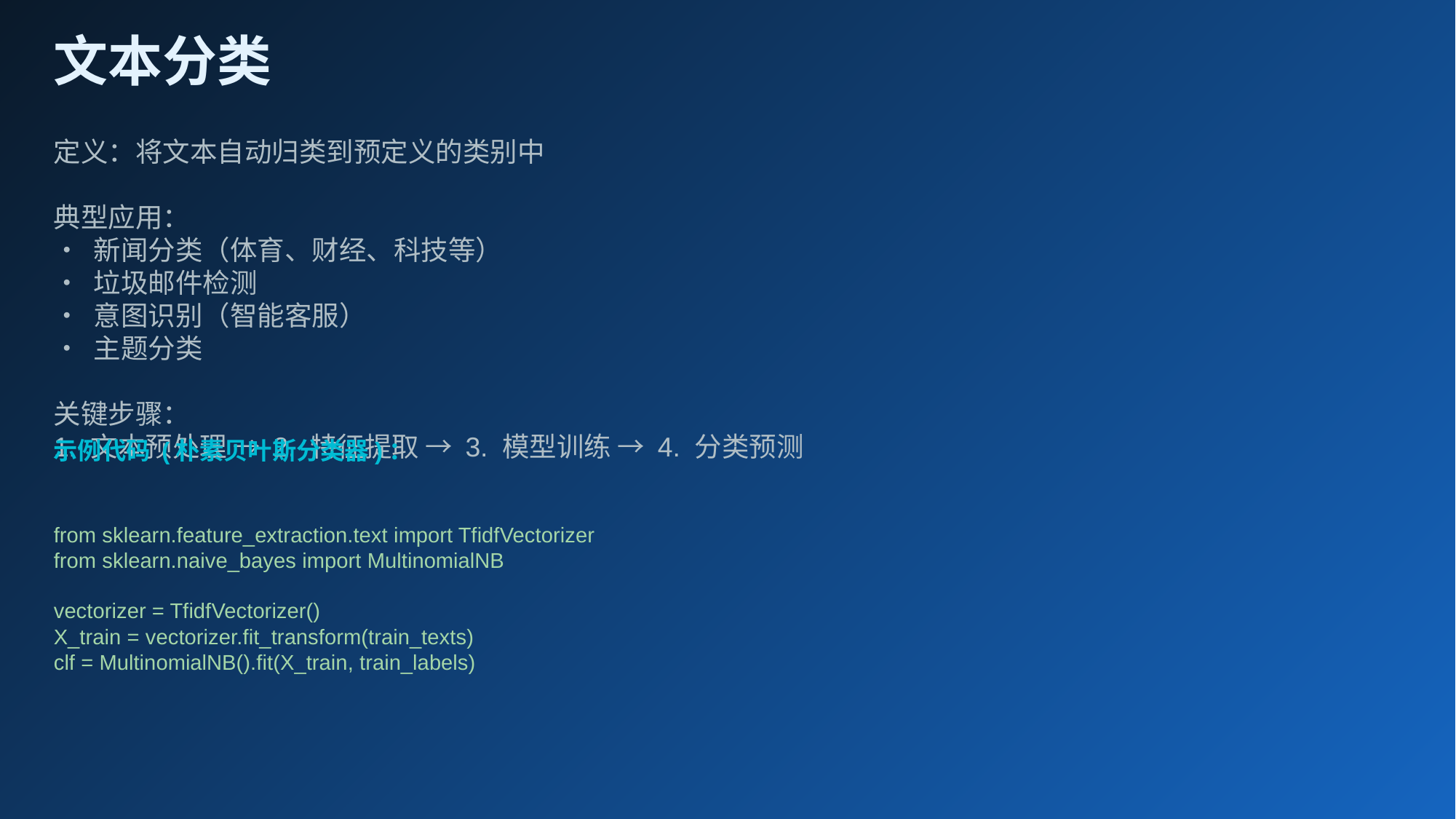

文本分类
定义：将文本自动归类到预定义的类别中

典型应用：
• 新闻分类（体育、财经、科技等）
• 垃圾邮件检测
• 意图识别（智能客服）
• 主题分类

关键步骤：
1. 文本预处理 → 2. 特征提取 → 3. 模型训练 → 4. 分类预测
示例代码 (朴素贝叶斯分类器)：
from sklearn.feature_extraction.text import TfidfVectorizer
from sklearn.naive_bayes import MultinomialNB

vectorizer = TfidfVectorizer()
X_train = vectorizer.fit_transform(train_texts)
clf = MultinomialNB().fit(X_train, train_labels)